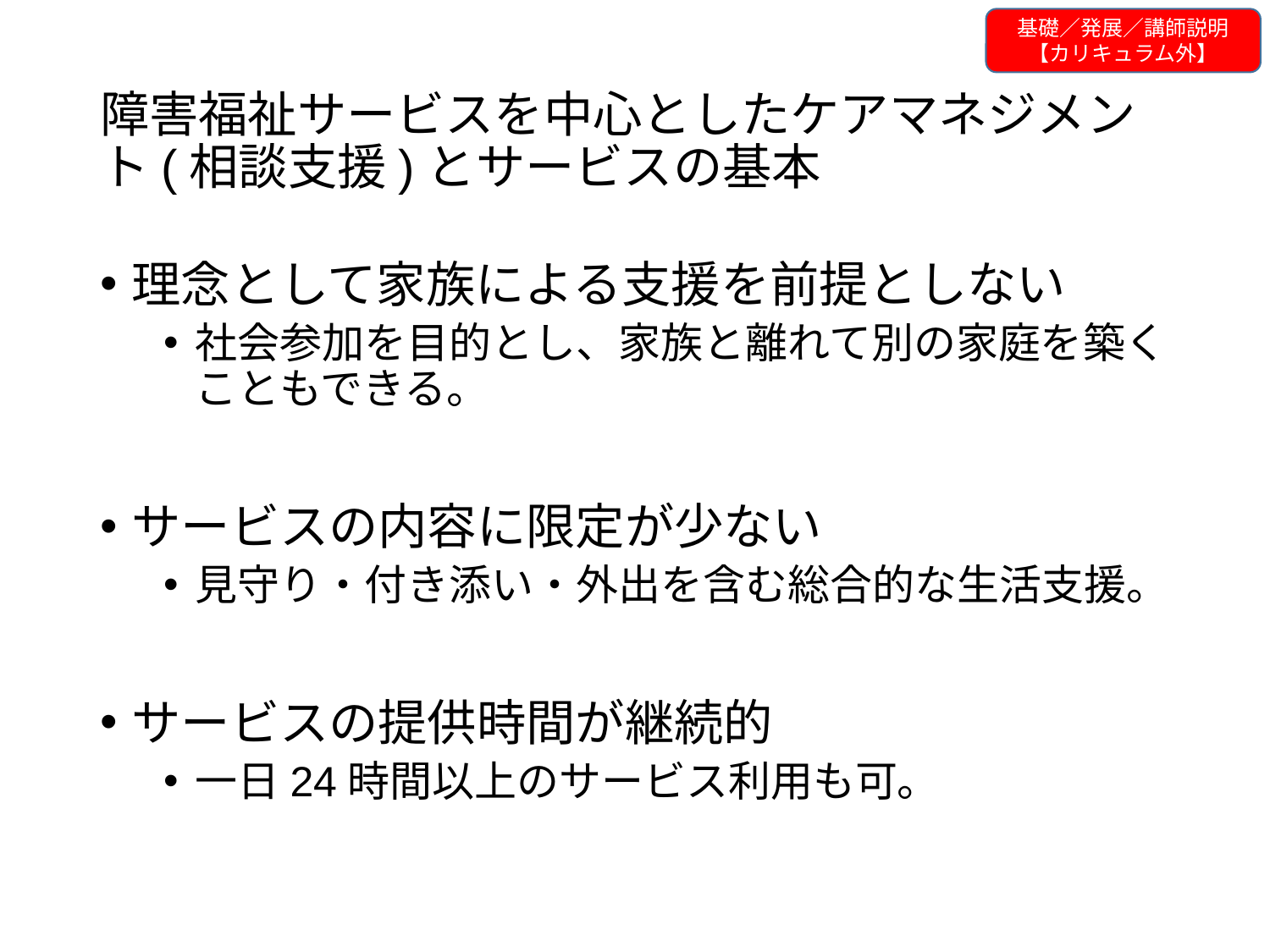

基礎／発展／講師説明
【カリキュラム外】
# 障害福祉サービスを中心としたケアマネジメント(相談支援)とサービスの基本
理念として家族による支援を前提としない
社会参加を目的とし、家族と離れて別の家庭を築くこともできる。

サービスの内容に限定が少ない
見守り・付き添い・外出を含む総合的な生活支援。

サービスの提供時間が継続的
一日24時間以上のサービス利用も可。